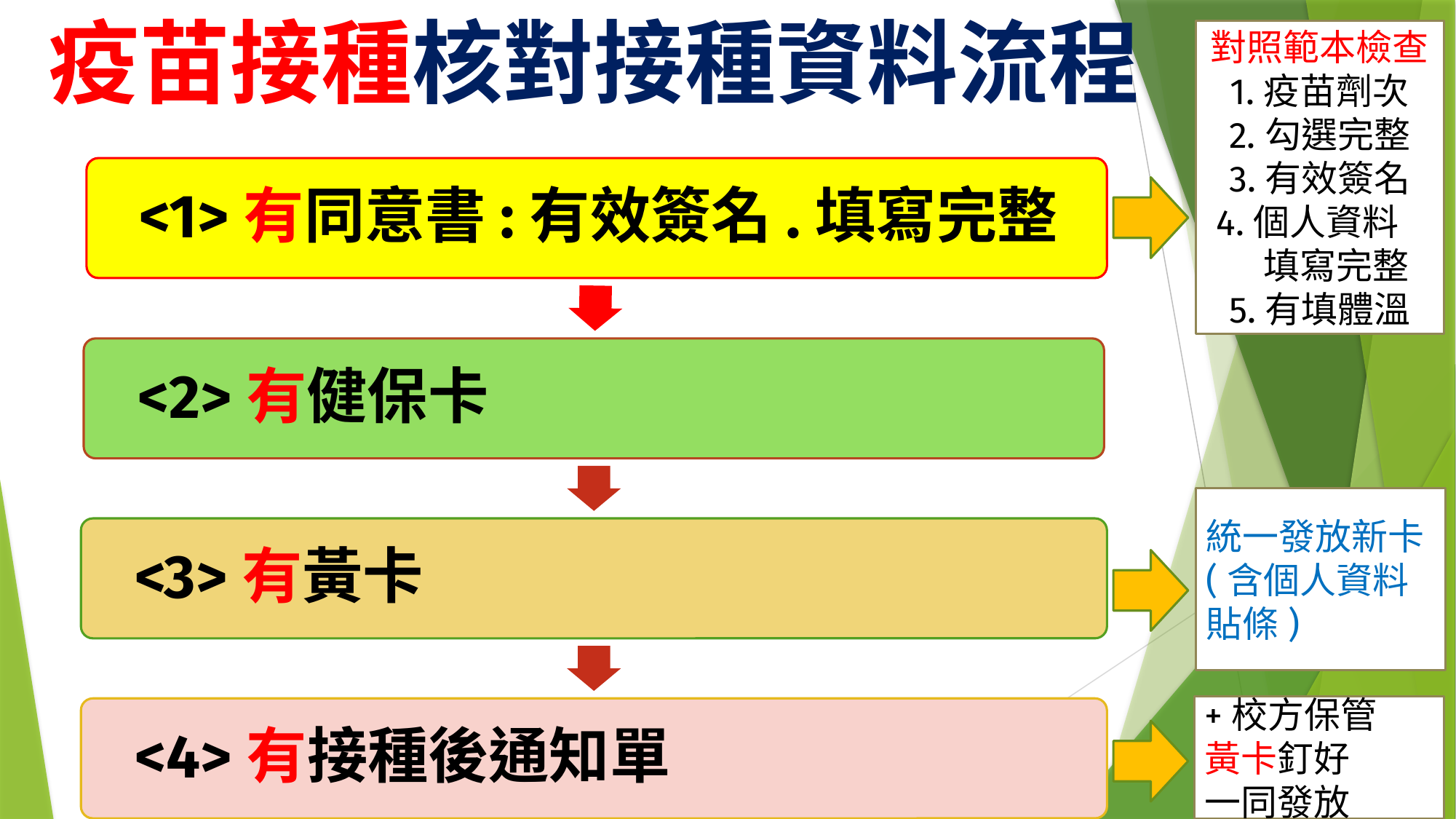

# 疫苗接種核對接種資料流程
對照範本檢查
1.疫苗劑次
2.勾選完整
3.有效簽名
4.個人資料
   填寫完整
5.有填體溫
<1>有同意書:有效簽名.填寫完整

  <2>有健保卡

  <3>有黃卡

  <4>有接種後通知單

統一發放新卡
(含個人資料貼條)

+校方保管
黃卡釘好
一同發放